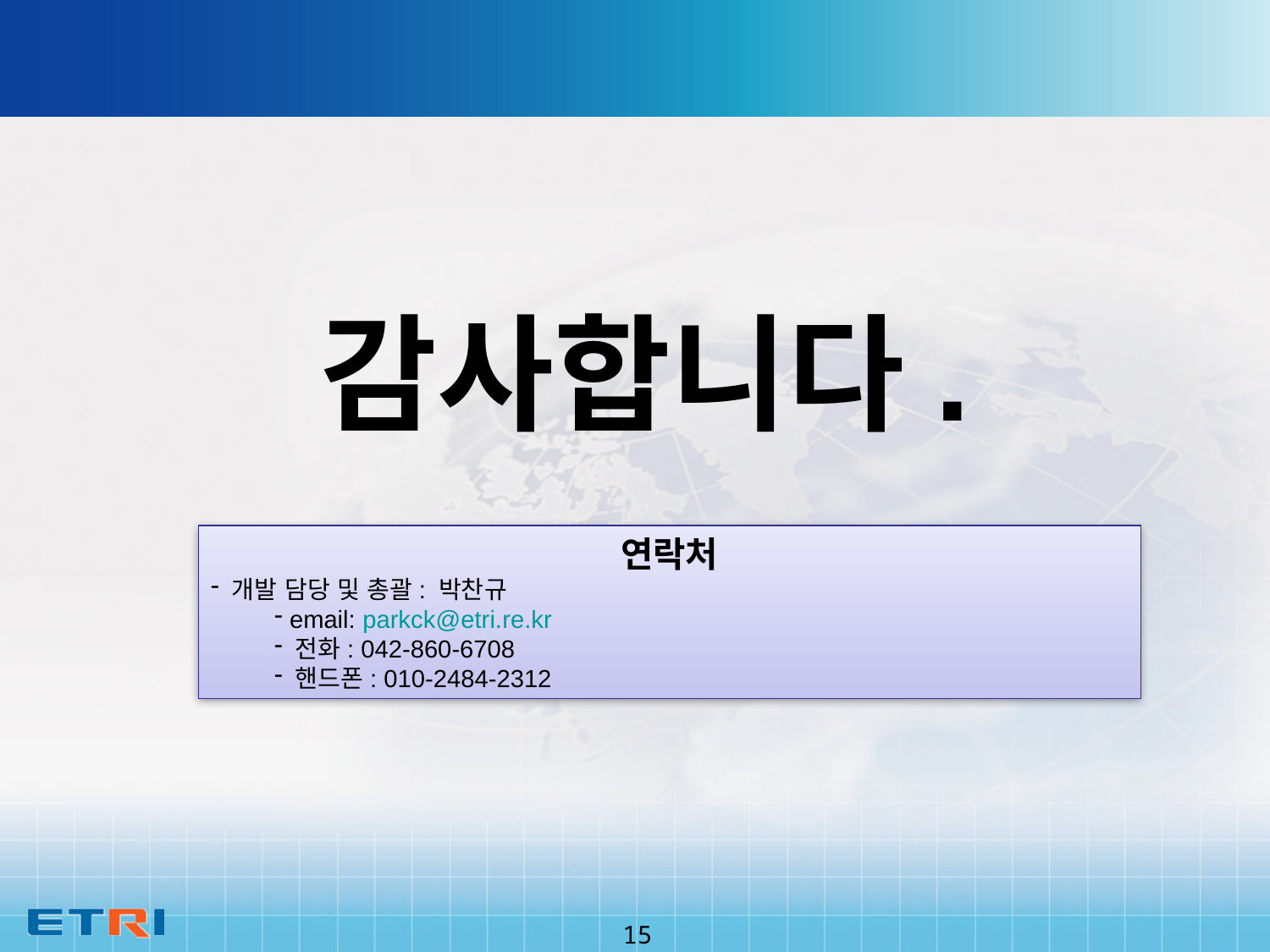

감사합니다.
연락처
 개발 담당 및 총괄: 박찬규
 email: parkck@etri.re.kr
 전화: 042-860-6708
 핸드폰: 010-2484-2312